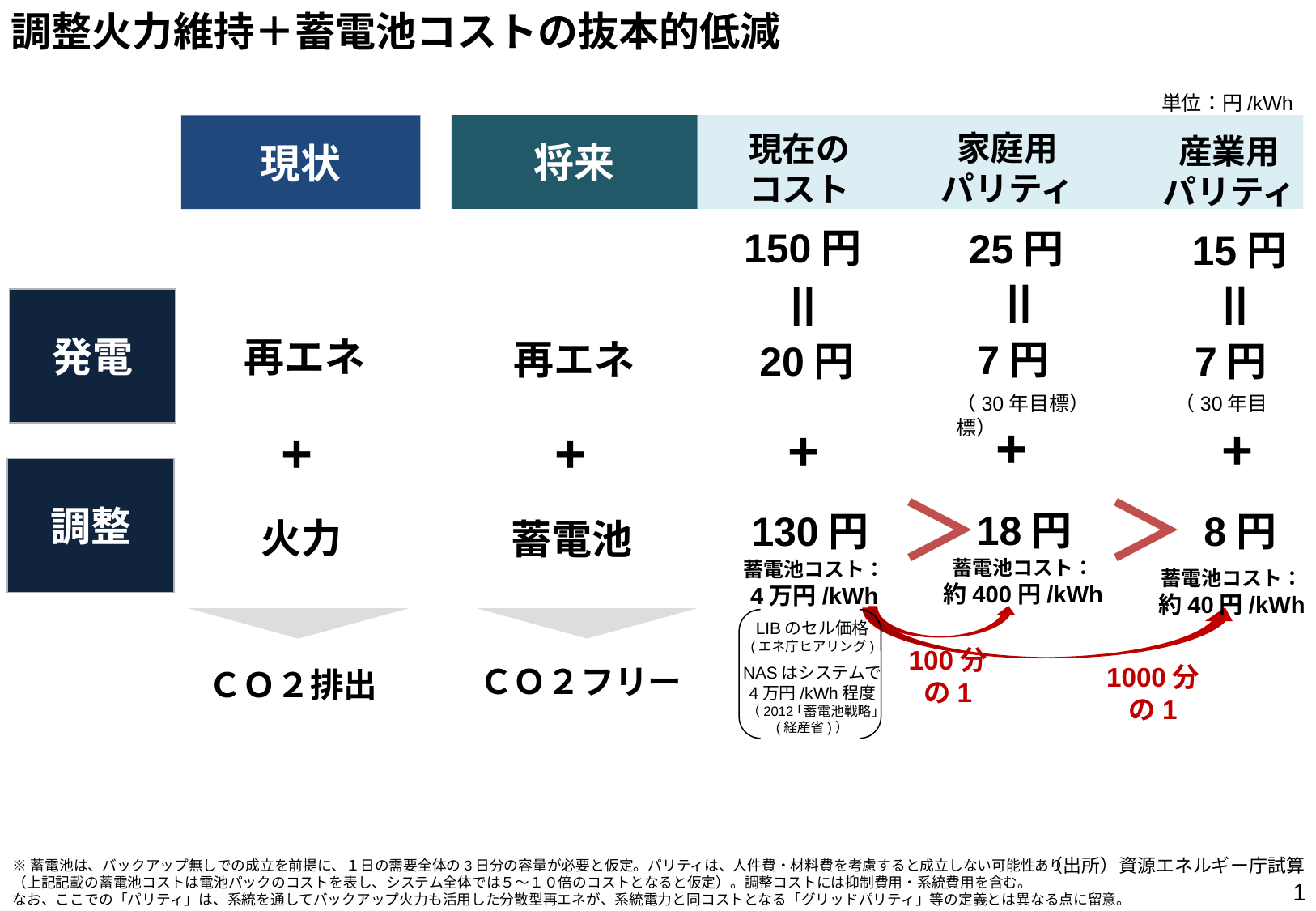

調整火力維持＋蓄電池コストの抜本的低減
単位：円/kWh
将来

現状
家庭用
パリティ
現在の
コスト
産業用
パリティ
150円
25円
15円
＝
＝
＝
発電
再エネ
7円
再エネ
20円
7円
（30年目標）　　　　 （30年目標）
+
+
+
+
+
調整
＞
＞
18円
130円
8円
火力
蓄電池
蓄電池コスト：
約400円/kWh
蓄電池コスト：
4万円/kWh
蓄電池コスト：
約40円/kWh

LIBのセル価格
(エネ庁ヒアリング)

NASはシステムで
4万円/kWh程度
（2012｢蓄電池戦略｣
(経産省)）
100分
の1
1000分
の1
ＣＯ２フリー
ＣＯ２排出
（出所）資源エネルギー庁試算
※蓄電池は、バックアップ無しでの成立を前提に、１日の需要全体の3日分の容量が必要と仮定。パリティは、人件費・材料費を考慮すると成立しない可能性あり
（上記記載の蓄電池コストは電池パックのコストを表し、システム全体では５～１０倍のコストとなると仮定）。調整コストには抑制費用・系統費用を含む。
なお、ここでの「パリティ」は、系統を通してバックアップ火力も活用した分散型再エネが、系統電力と同コストとなる「グリッドパリティ」等の定義とは異なる点に留意。
1